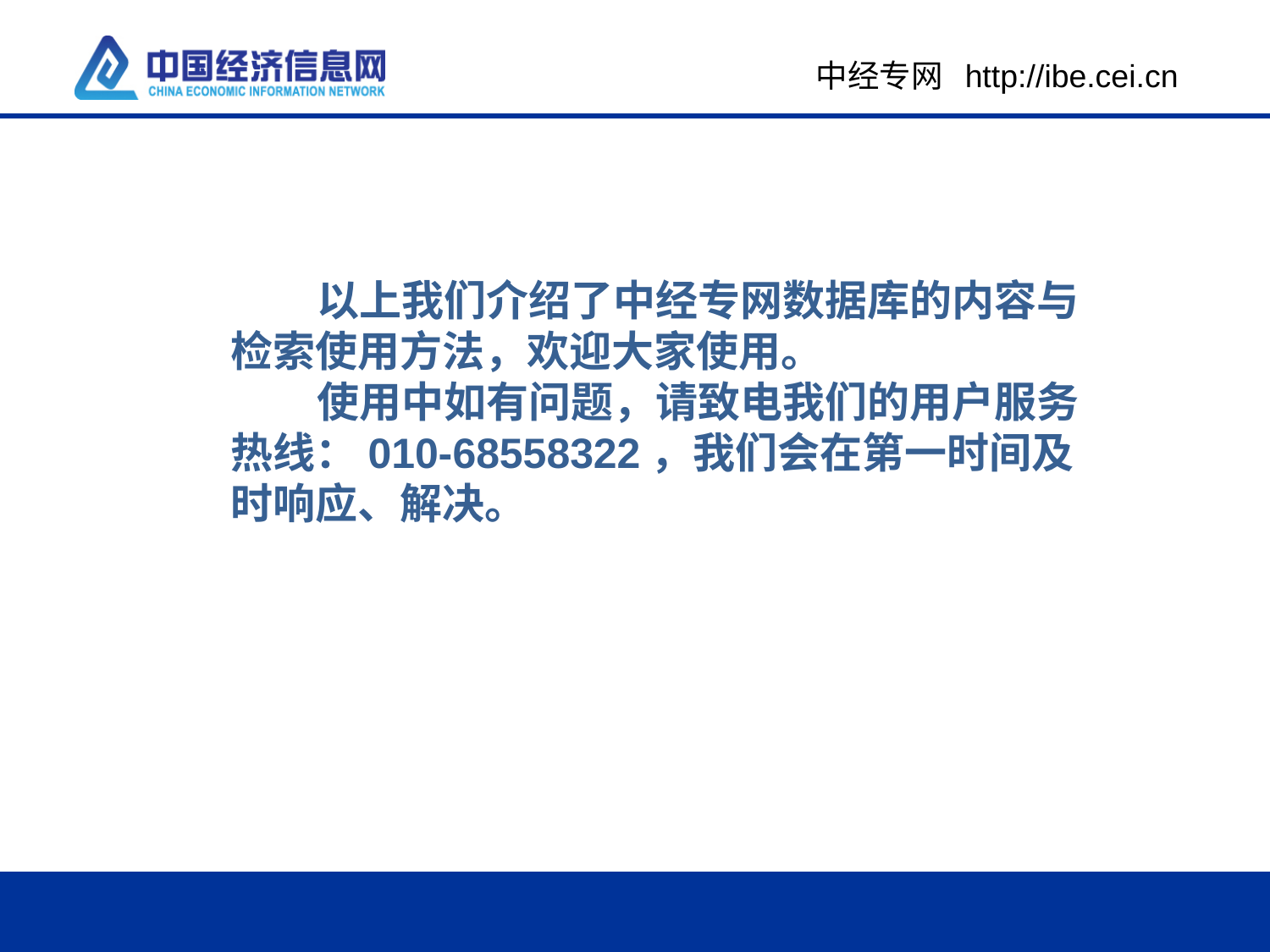

中经专网  http://ibe.cei.cn
        以上我们介绍了中经专网数据库的内容与检索使用方法，欢迎大家使用。
        使用中如有问题，请致电我们的用户服务热线：010-68558322，我们会在第一时间及时响应、解决。